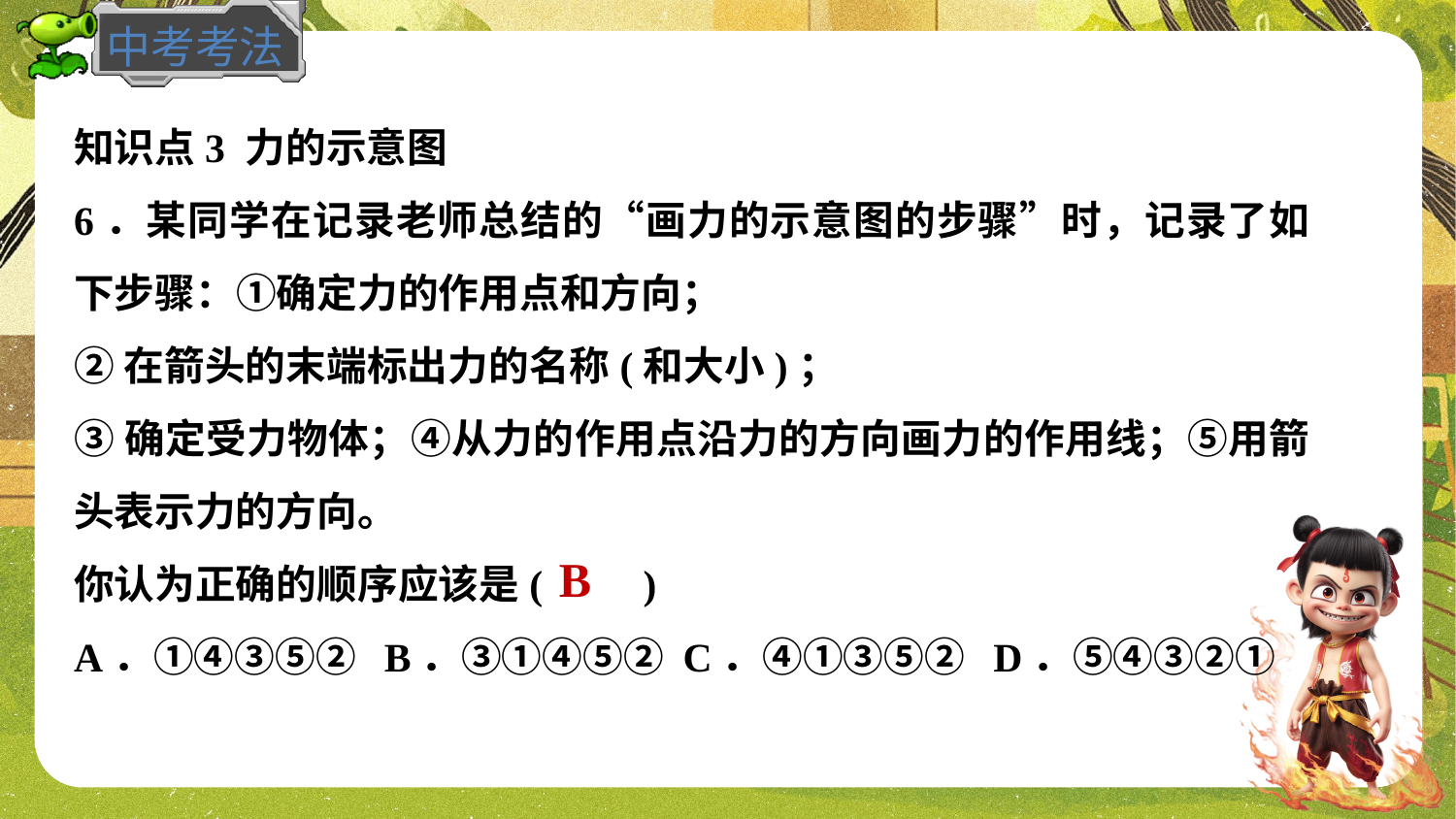

知识点3 力的示意图
6．某同学在记录老师总结的“画力的示意图的步骤”时，记录了如下步骤：①确定力的作用点和方向；
②在箭头的末端标出力的名称(和大小)；
③确定受力物体；④从力的作用点沿力的方向画力的作用线；⑤用箭头表示力的方向。
你认为正确的顺序应该是(　　)
A．①④③⑤②  B．③①④⑤② C．④①③⑤②  D．⑤④③②①
B